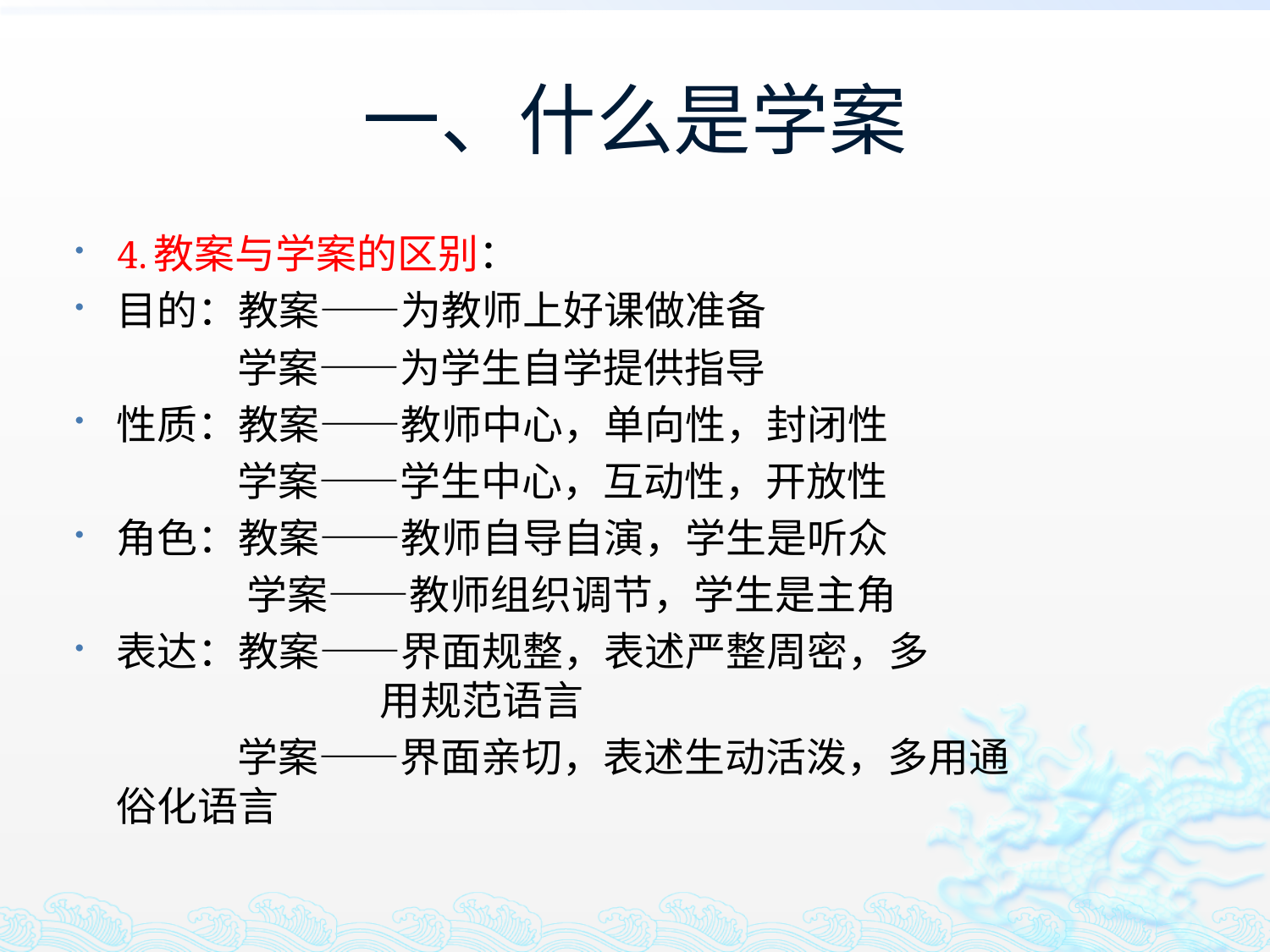

# 一、什么是学案
4.教案与学案的区别：
目的：教案——为教师上好课做准备
                 学案——为学生自学提供指导
性质：教案——教师中心，单向性，封闭性
                 学案——学生中心，互动性，开放性
角色：教案——教师自导自演，学生是听众
                  学案——教师组织调节，学生是主角
表达：教案——界面规整，表述严整周密，多                                                           用规范语言
                 学案——界面亲切，表述生动活泼，多用通                 俗化语言